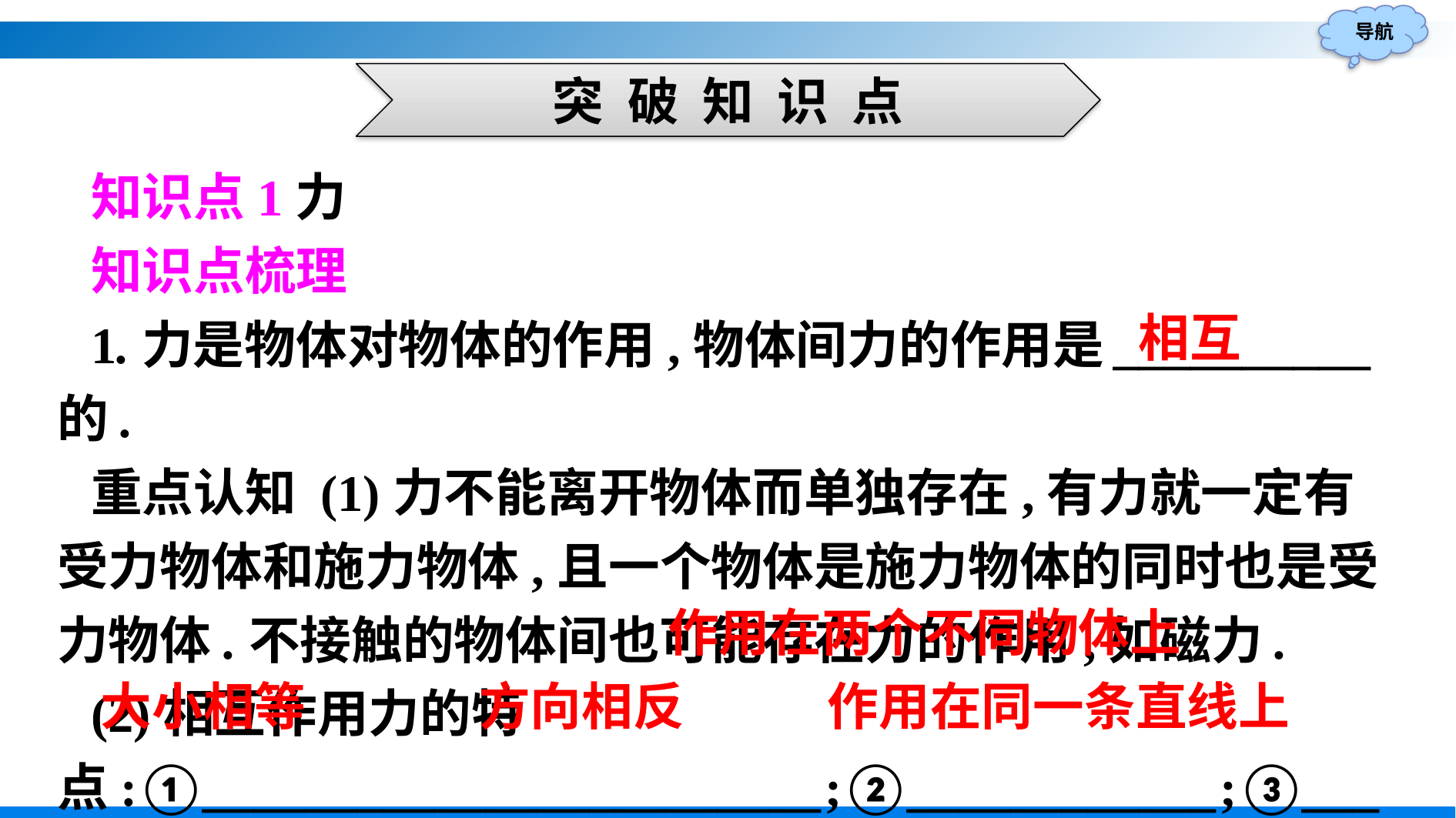

突  破  知  识  点
知识点1力
知识点梳理
1.力是物体对物体的作用,物体间力的作用是__________的.
重点认知 (1)力不能离开物体而单独存在,有力就一定有受力物体和施力物体,且一个物体是施力物体的同时也是受力物体.不接触的物体间也可能存在力的作用,如磁力.
(2)相互作用力的特点:①________________________;②____________;③____________;④____________________.
相互
作用在两个不同物体上
大小相等
作用在同一条直线上
方向相反